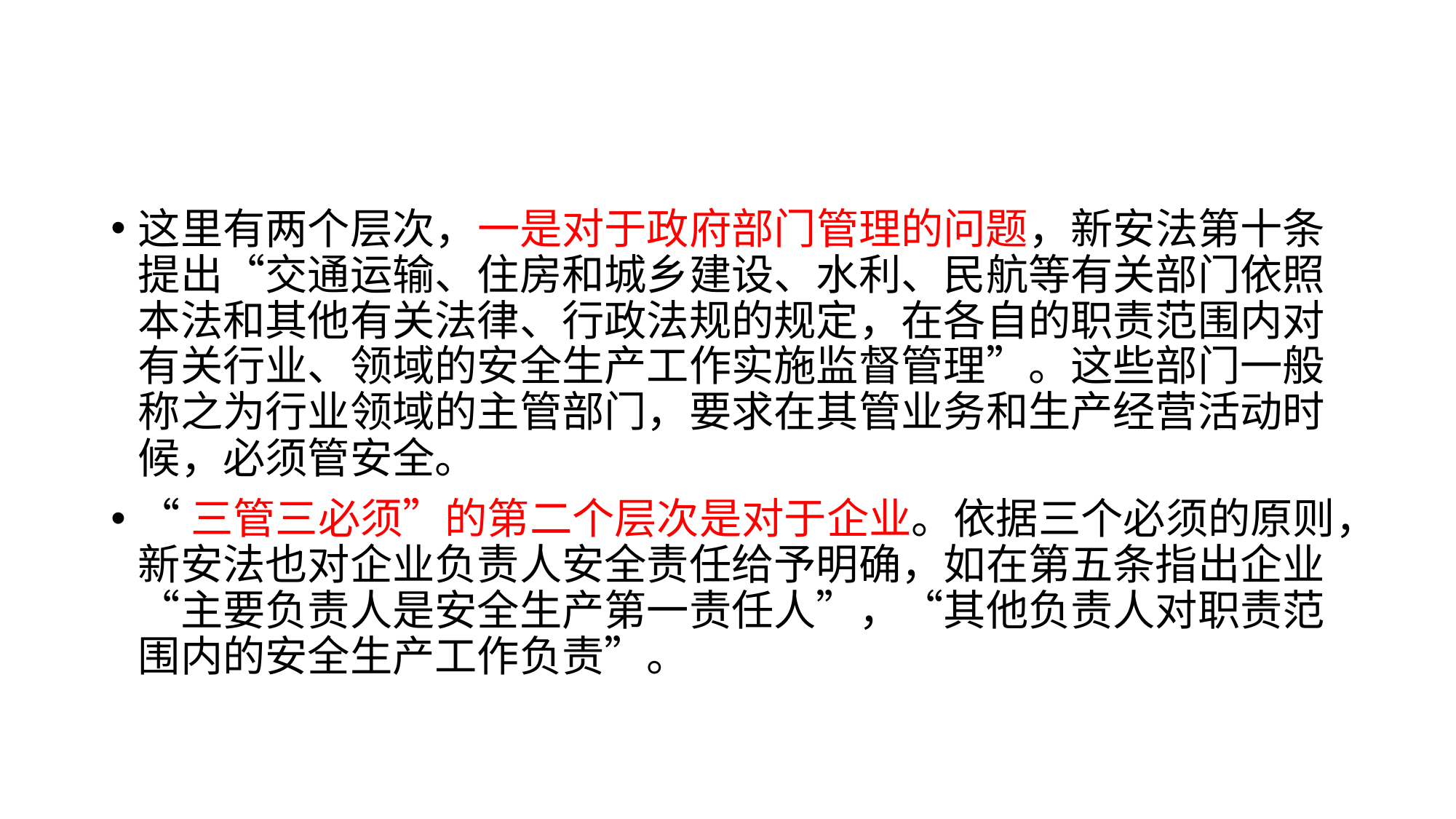

#
这里有两个层次，一是对于政府部门管理的问题，新安法第十条提出“交通运输、住房和城乡建设、水利、民航等有关部门依照本法和其他有关法律、行政法规的规定，在各自的职责范围内对有关行业、领域的安全生产工作实施监督管理”。这些部门一般称之为行业领域的主管部门，要求在其管业务和生产经营活动时候，必须管安全。
“三管三必须”的第二个层次是对于企业。依据三个必须的原则，新安法也对企业负责人安全责任给予明确，如在第五条指出企业“主要负责人是安全生产第一责任人”，“其他负责人对职责范围内的安全生产工作负责”。
49